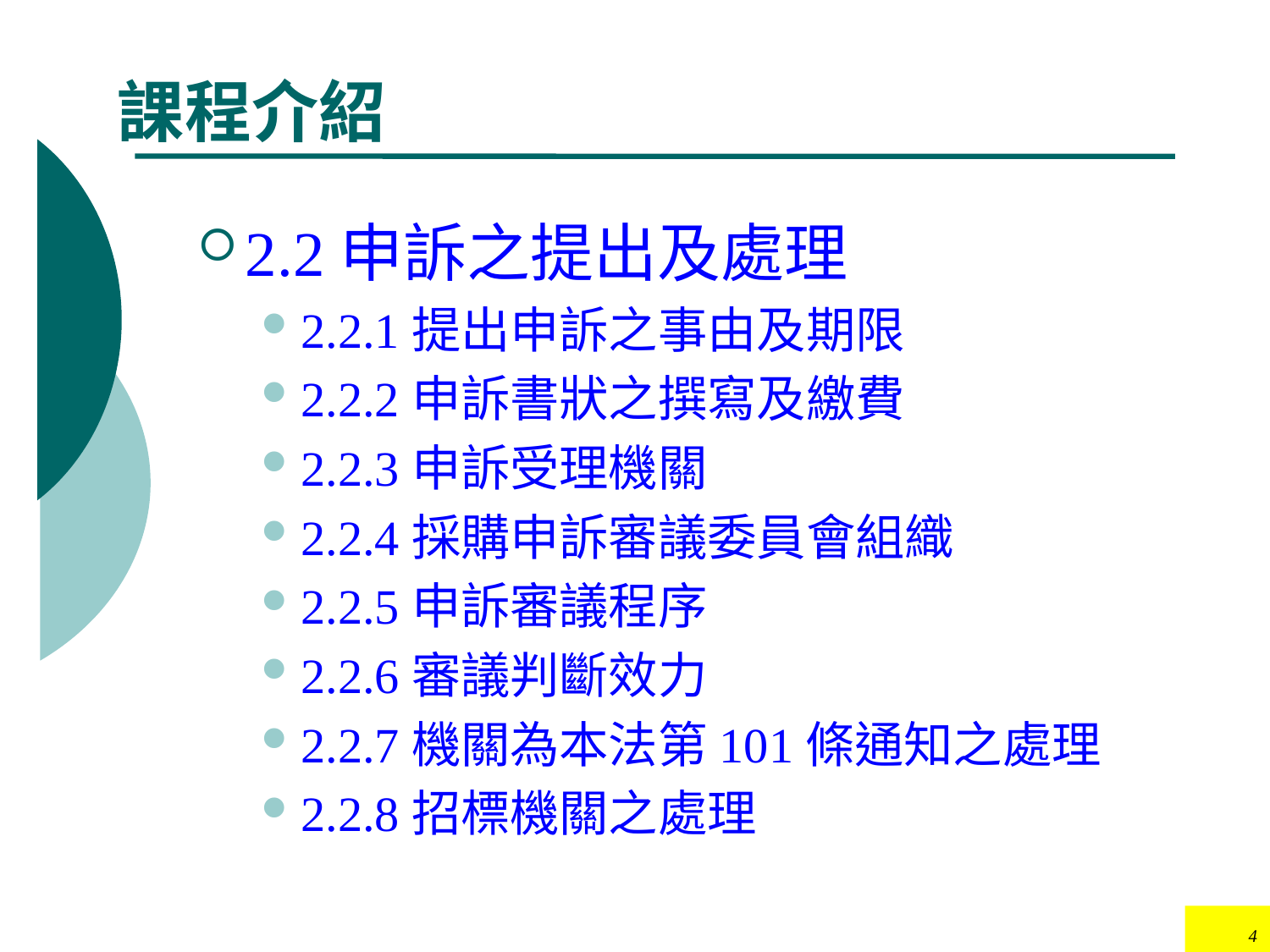

# 課程介紹
2.2申訴之提出及處理
2.2.1提出申訴之事由及期限
2.2.2申訴書狀之撰寫及繳費
2.2.3申訴受理機關
2.2.4採購申訴審議委員會組織
2.2.5申訴審議程序
2.2.6審議判斷效力
2.2.7機關為本法第101條通知之處理
2.2.8招標機關之處理
4